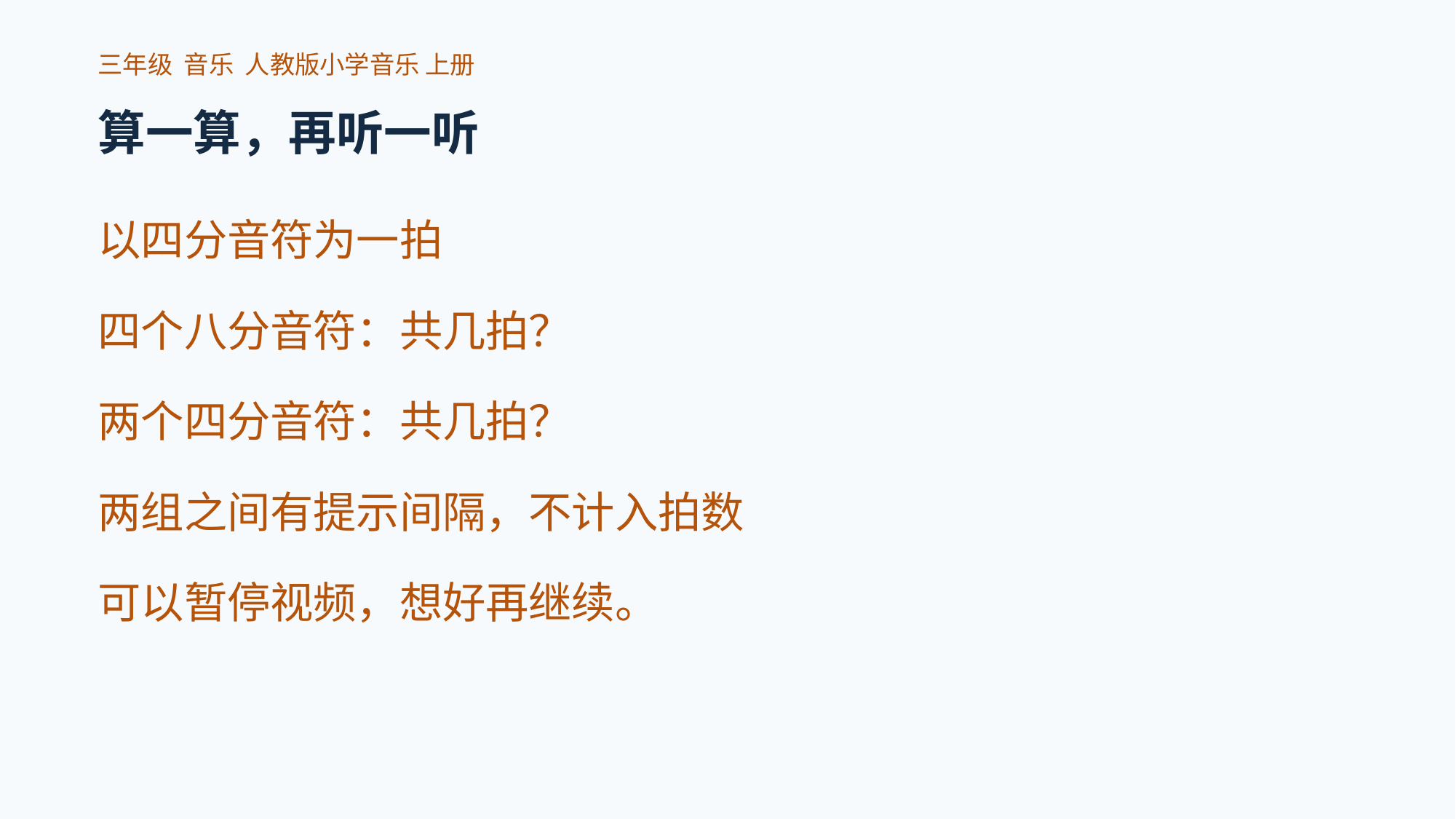

三年级  音乐  人教版小学音乐 上册
算一算，再听一听
以四分音符为一拍
四个八分音符：共几拍？
两个四分音符：共几拍？
两组之间有提示间隔，不计入拍数
可以暂停视频，想好再继续。